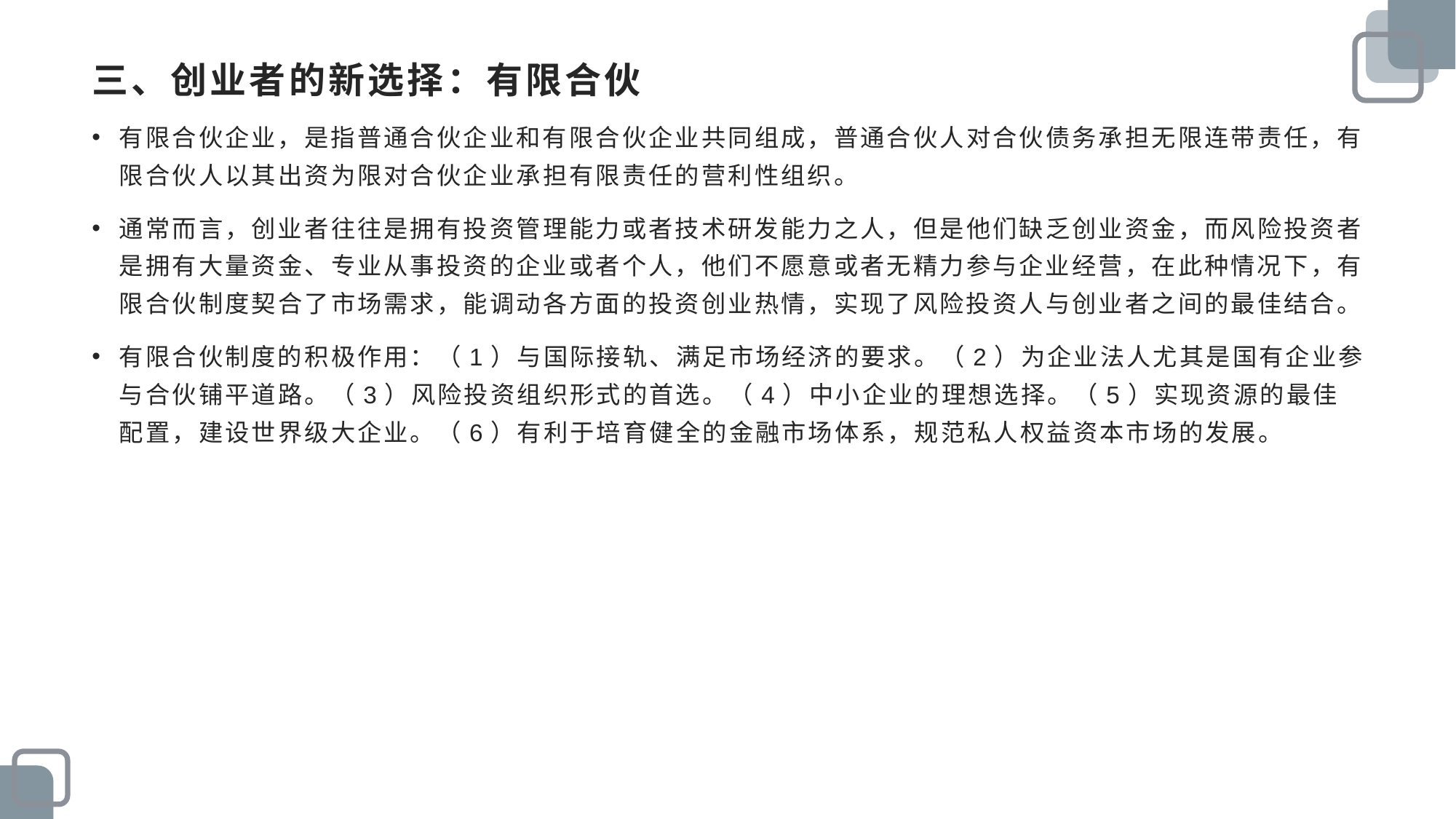

# 三、创业者的新选择：有限合伙
有限合伙企业，是指普通合伙企业和有限合伙企业共同组成，普通合伙人对合伙债务承担无限连带责任，有限合伙人以其出资为限对合伙企业承担有限责任的营利性组织。
通常而言，创业者往往是拥有投资管理能力或者技术研发能力之人，但是他们缺乏创业资金，而风险投资者是拥有大量资金、专业从事投资的企业或者个人，他们不愿意或者无精力参与企业经营，在此种情况下，有限合伙制度契合了市场需求，能调动各方面的投资创业热情，实现了风险投资人与创业者之间的最佳结合。
有限合伙制度的积极作用：（1）与国际接轨、满足市场经济的要求。（2）为企业法人尤其是国有企业参与合伙铺平道路。（3）风险投资组织形式的首选。（4）中小企业的理想选择。（5）实现资源的最佳配置，建设世界级大企业。（6）有利于培育健全的金融市场体系，规范私人权益资本市场的发展。